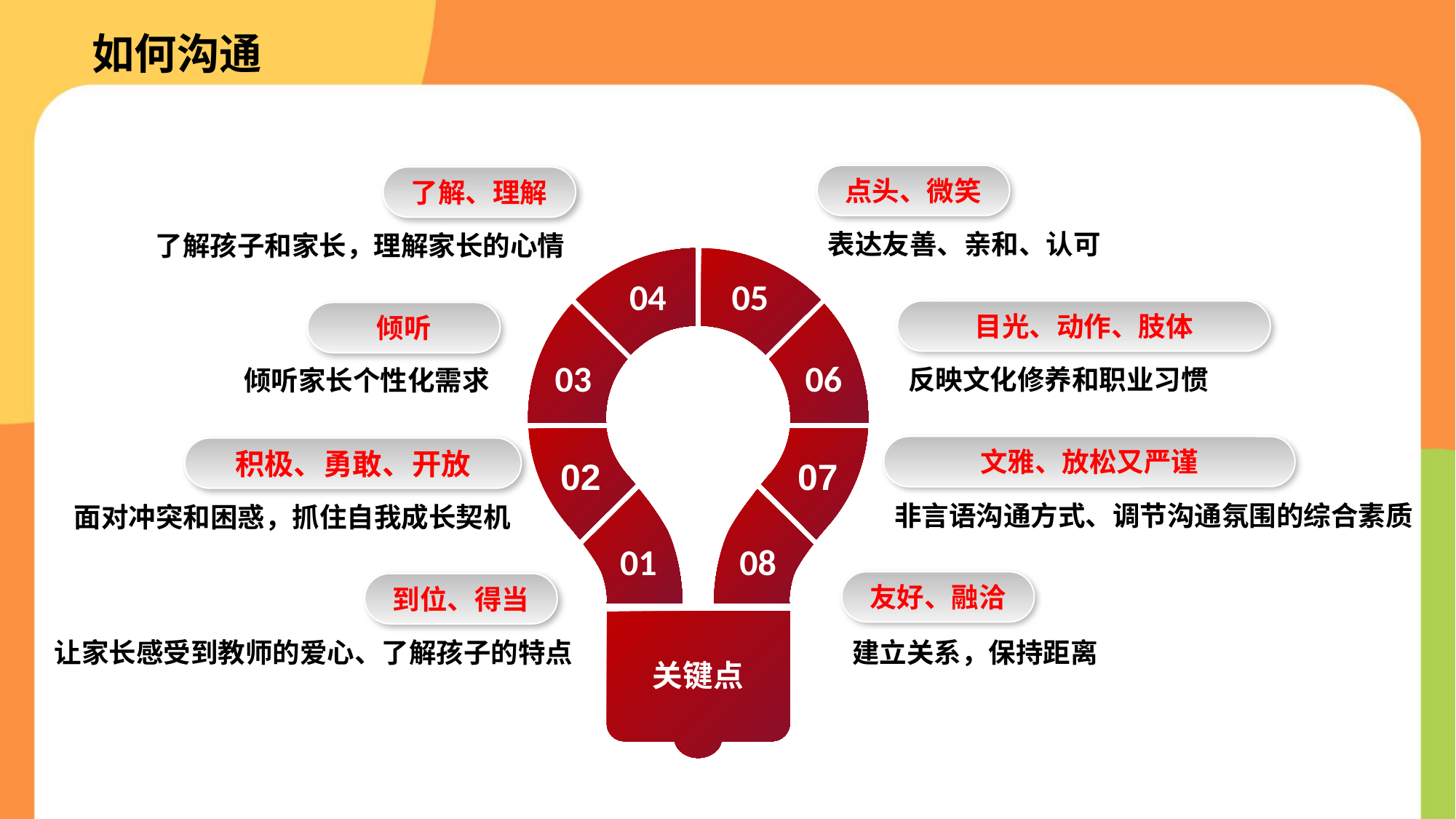

# 如何沟通
点头、微笑
了解、理解
表达友善、亲和、认可
了解孩子和家长，理解家长的心情

04
05
目光、动作、肢体
倾听

03
06
反映文化修养和职业习惯
倾听家长个性化需求

文雅、放松又严谨
积极、勇敢、开放
02
07

非言语沟通方式、调节沟通氛围的综合素质
面对冲突和困惑，抓住自我成长契机
01
08
友好、融洽
到位、得当

关键点
建立关系，保持距离
让家长感受到教师的爱心、了解孩子的特点